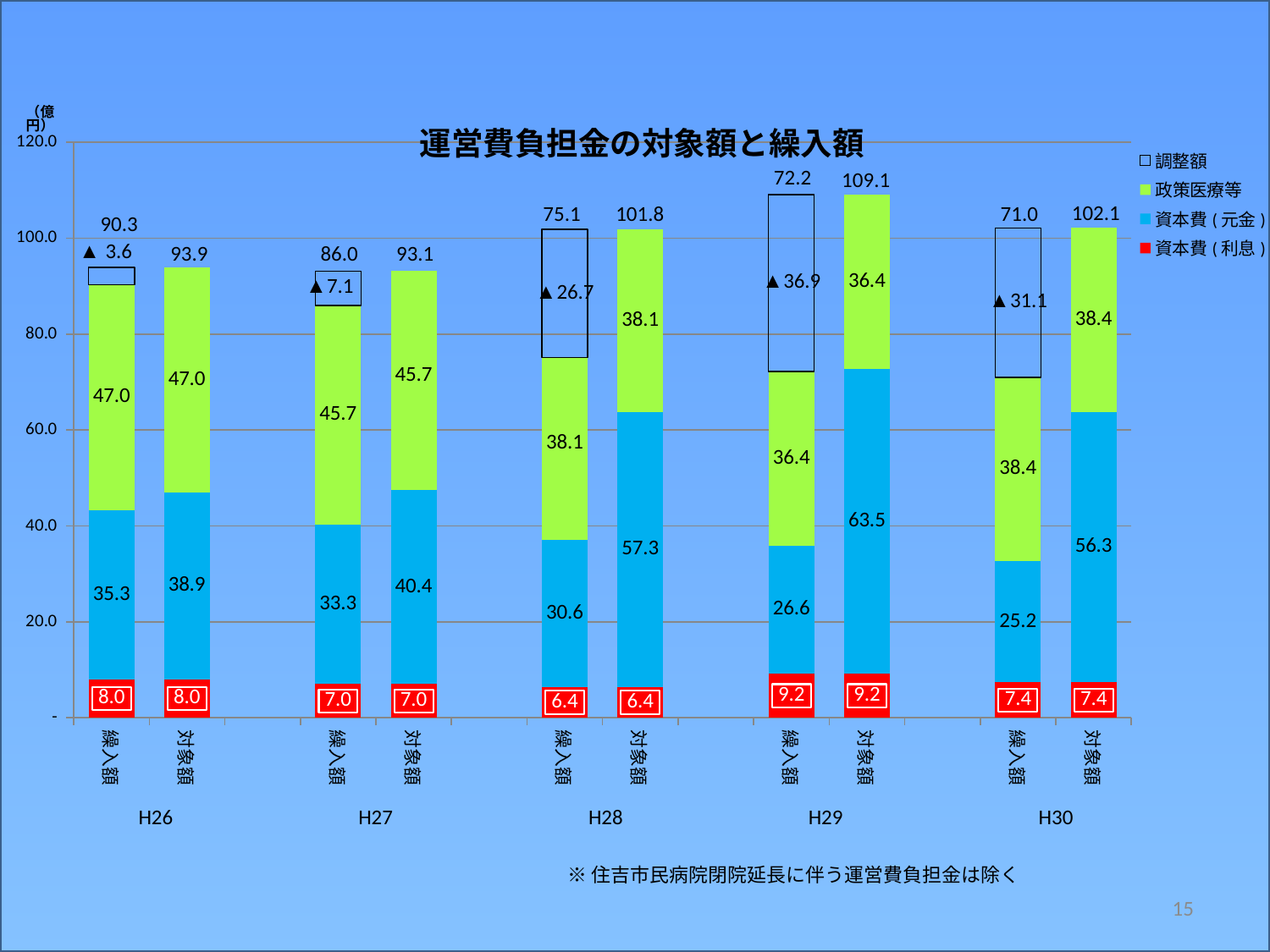

### Chart: 運営費負担金の対象額と繰入額

| Category | 資本費(利息) | 資本費(元金) | 政策医療等 | 調整額 |
|---|---|---|---|---|
| 繰入額 | 8.0 | 35.300000000000004 | 47.0 | 3.6 |
| 対象額 | 8.0 | 38.9 | 47.0 | None |
|  | None | None | None | None |
| 繰入額 | 7.0 | 33.300000000000004 | 45.7 | 7.1 |
| 対象額 | 7.0 | 40.4 | 45.7 | None |
|  | None | None | None | None |
| 繰入額 | 6.4 | 30.6 | 38.1 | 26.7 |
| 対象額 | 6.4 | 57.3 | 38.1 | None |
|  | None | None | None | None |
| 繰入額 | 9.200000000000001 | 26.6 | 36.4 | 36.9 |
| 対象額 | 9.200000000000001 | 63.5 | 36.4 | None |
|  | None | None | None | None |
| 繰入額 | 7.4 | 25.2 | 38.4 | 31.1 |
| 対象額 | 7.4 | 56.3 | 38.4 | None |
72.2
109.1
75.1
101.8
71.0
102.1
90.3
93.9
86.0
93.1
H26
H27
H28
H29
H30
※住吉市民病院閉院延長に伴う運営費負担金は除く
15